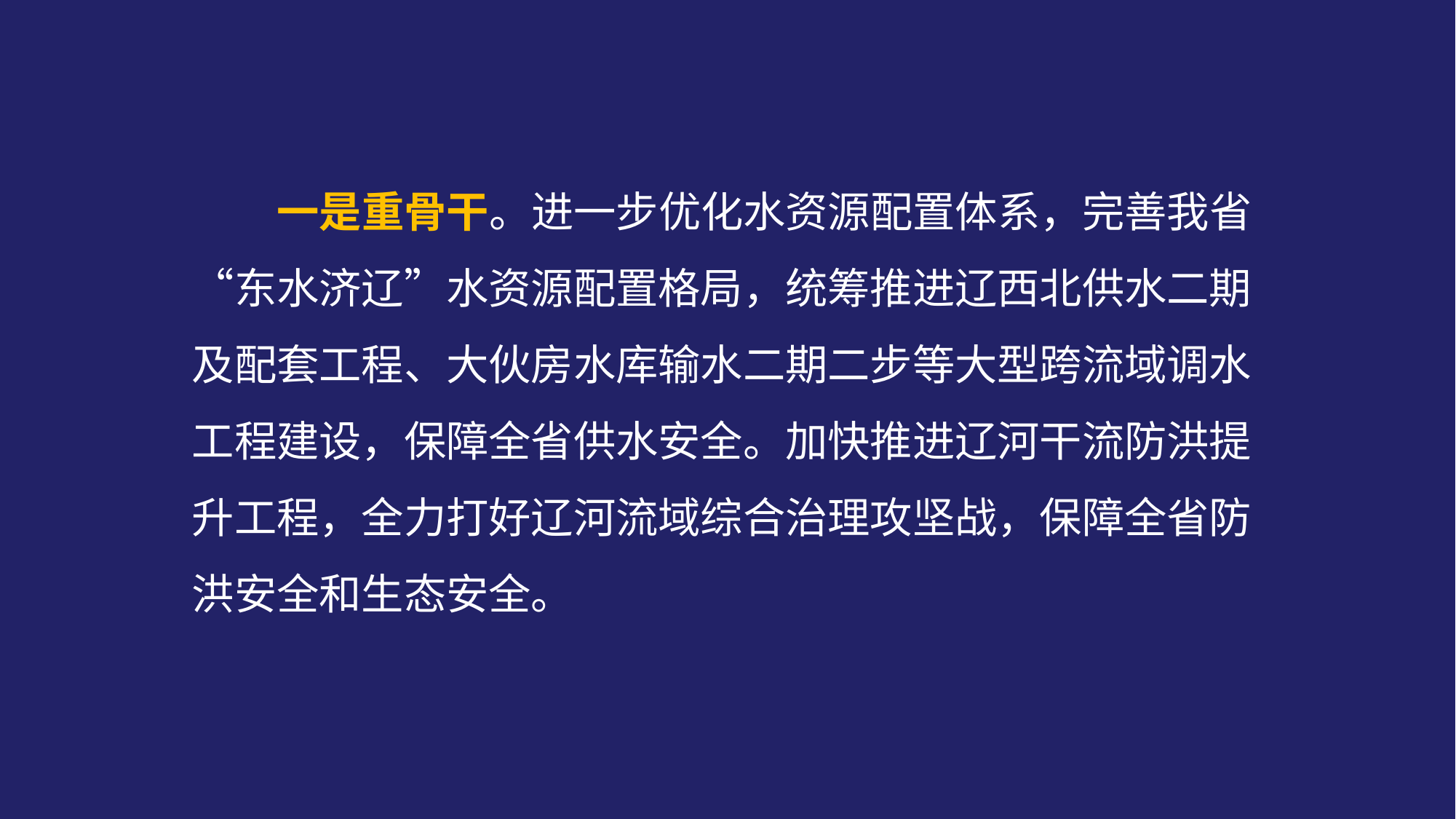

一是重骨干。进一步优化水资源配置体系，完善我省“东水济辽”水资源配置格局，统筹推进辽西北供水二期及配套工程、大伙房水库输水二期二步等大型跨流域调水工程建设，保障全省供水安全。加快推进辽河干流防洪提升工程，全力打好辽河流域综合治理攻坚战，保障全省防洪安全和生态安全。